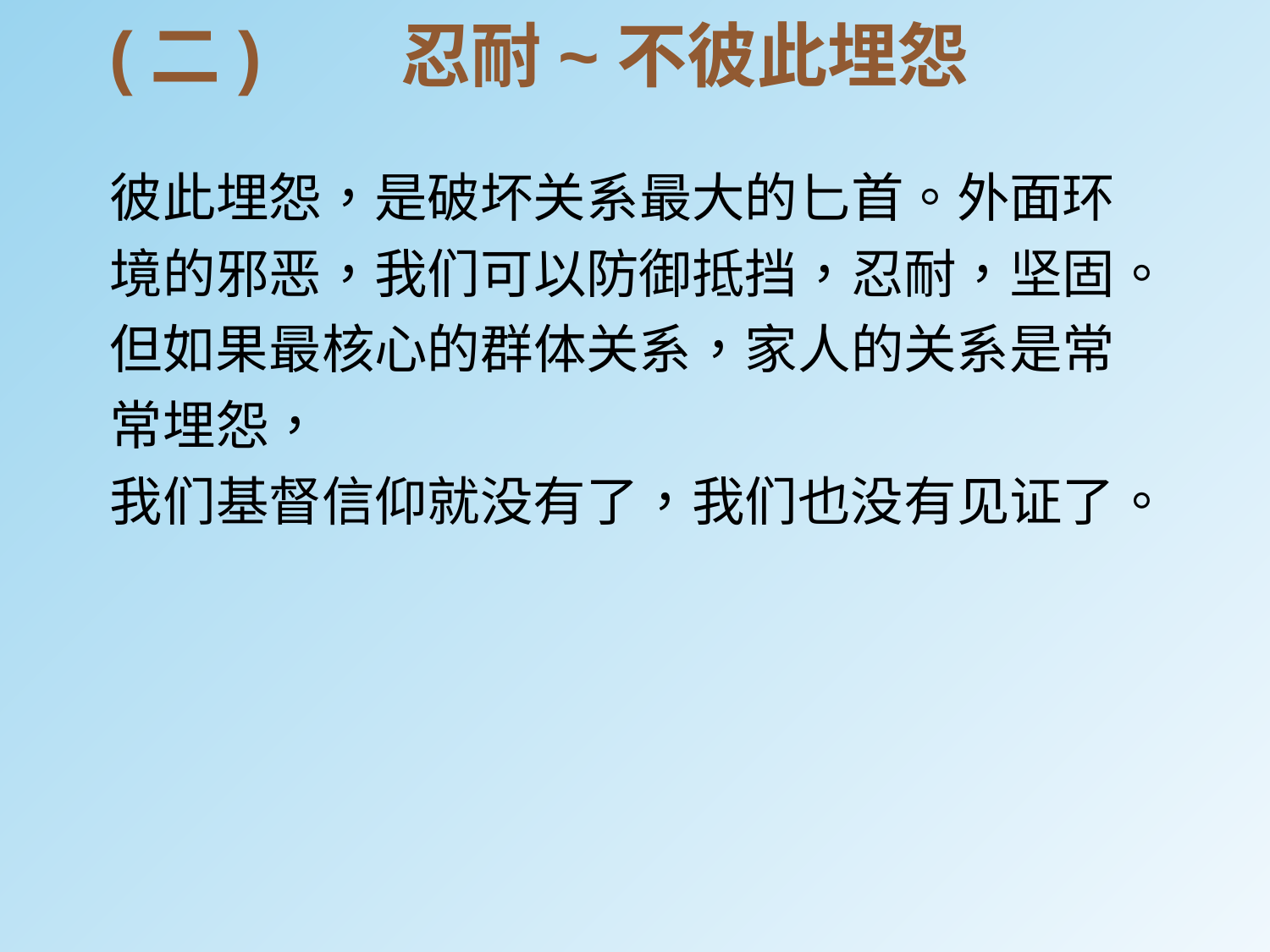

(二)	 忍耐~不彼此埋怨
彼此埋怨，是破坏关系最大的匕首。外面环境的邪恶，我们可以防御抵挡，忍耐，坚固。
但如果最核心的群体关系，家人的关系是常常埋怨，
我们基督信仰就没有了，我们也没有见证了。